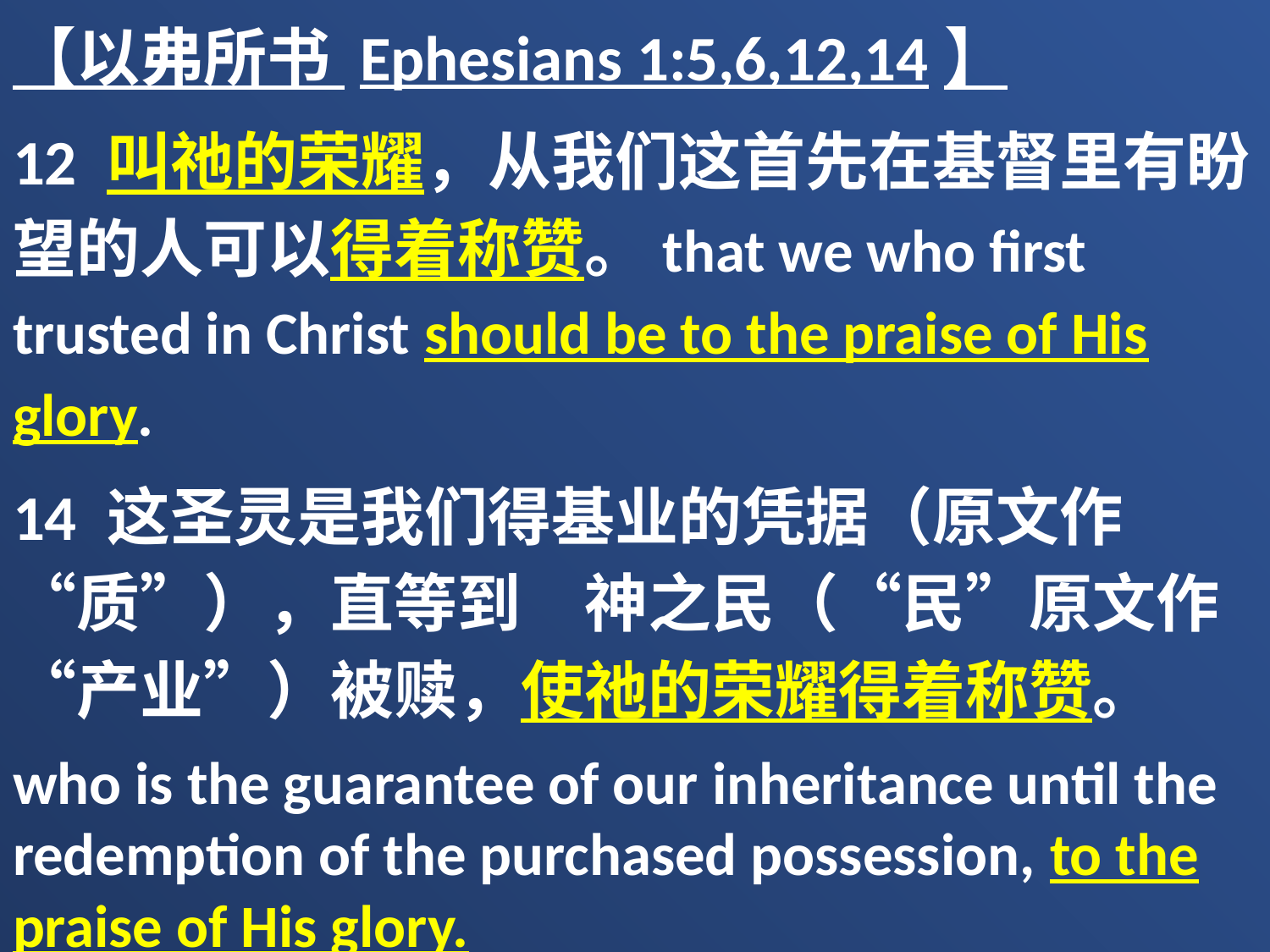

【以弗所书 Ephesians 1:5,6,12,14】
12 叫祂的荣耀，从我们这首先在基督里有盼望的人可以得着称赞。that we who first trusted in Christ should be to the praise of His glory.
14 这圣灵是我们得基业的凭据（原文作“质”），直等到　神之民（“民”原文作“产业”）被赎，使祂的荣耀得着称赞。
who is the guarantee of our inheritance until the redemption of the purchased possession, to the praise of His glory.